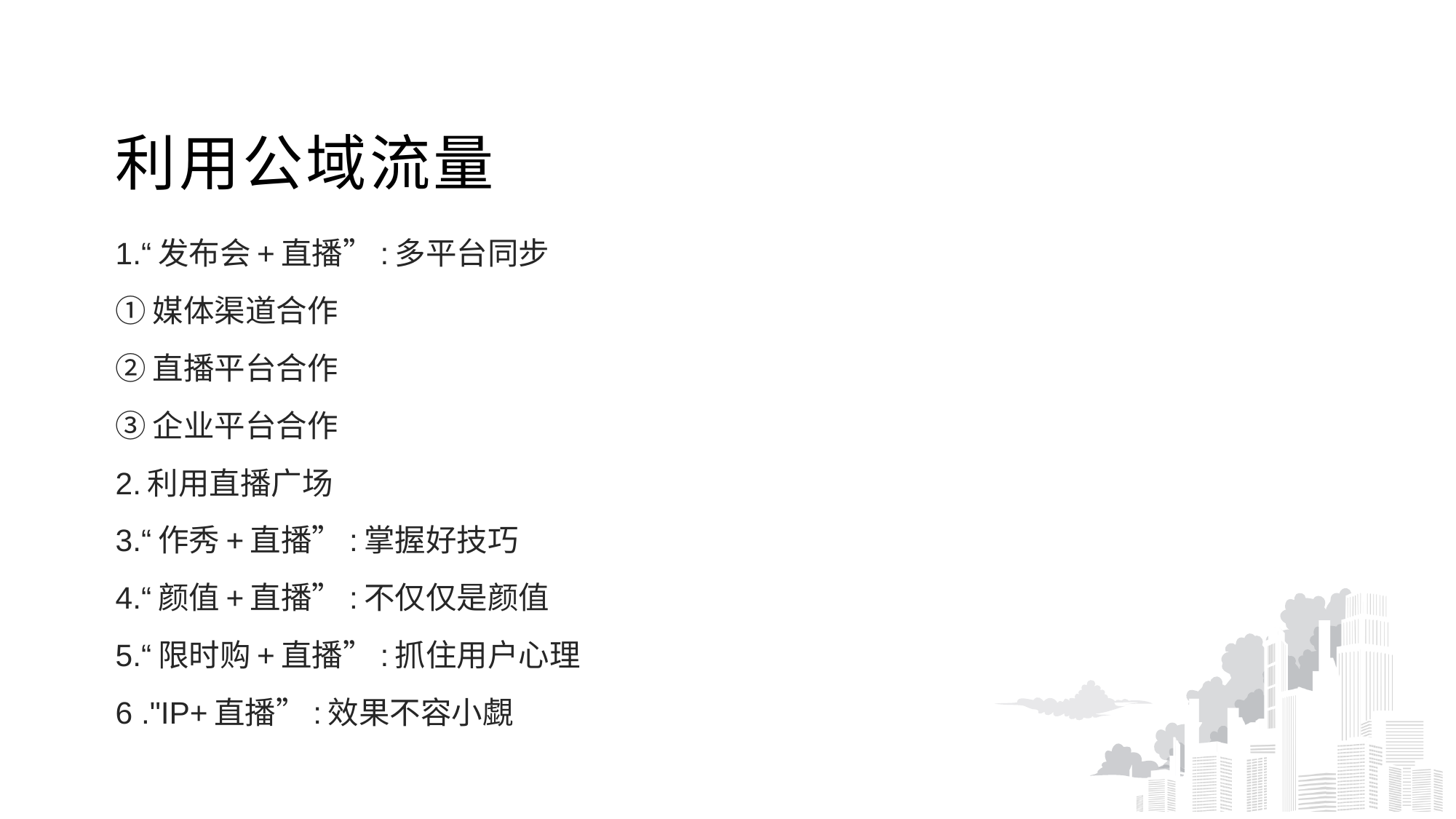

# 利用公域流量
1.“发布会+直播”:多平台同步
①媒体渠道合作
②直播平台合作
③企业平台合作
2.利用直播广场
3.“作秀+直播”:掌握好技巧
4.“颜值+直播”:不仅仅是颜值
5.“限时购+直播”:抓住用户心理
6 ."IP+直播”:效果不容小覷